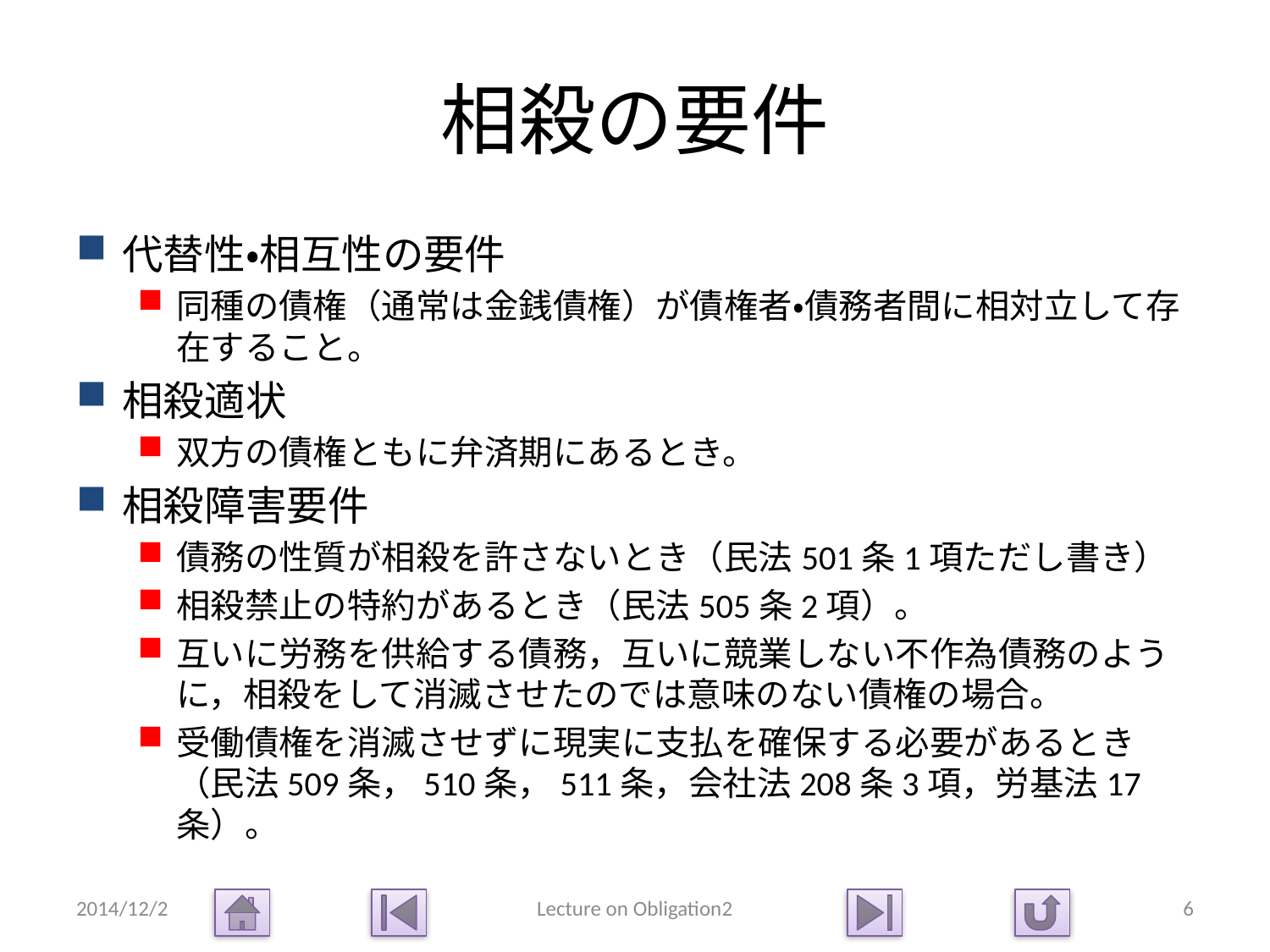

# 相殺の要件
代替性・相互性の要件
同種の債権（通常は金銭債権）が債権者・債務者間に相対立して存在すること。
相殺適状
双方の債権ともに弁済期にあるとき。
相殺障害要件
債務の性質が相殺を許さないとき（民法501条1項ただし書き）
相殺禁止の特約があるとき（民法505条2項）。
互いに労務を供給する債務，互いに競業しない不作為債務のように，相殺をして消滅させたのでは意味のない債権の場合。
受働債権を消滅させずに現実に支払を確保する必要があるとき（民法509条，510条，511条，会社法208条3項，労基法17条）。
2014/12/2
Lecture on Obligation2
6